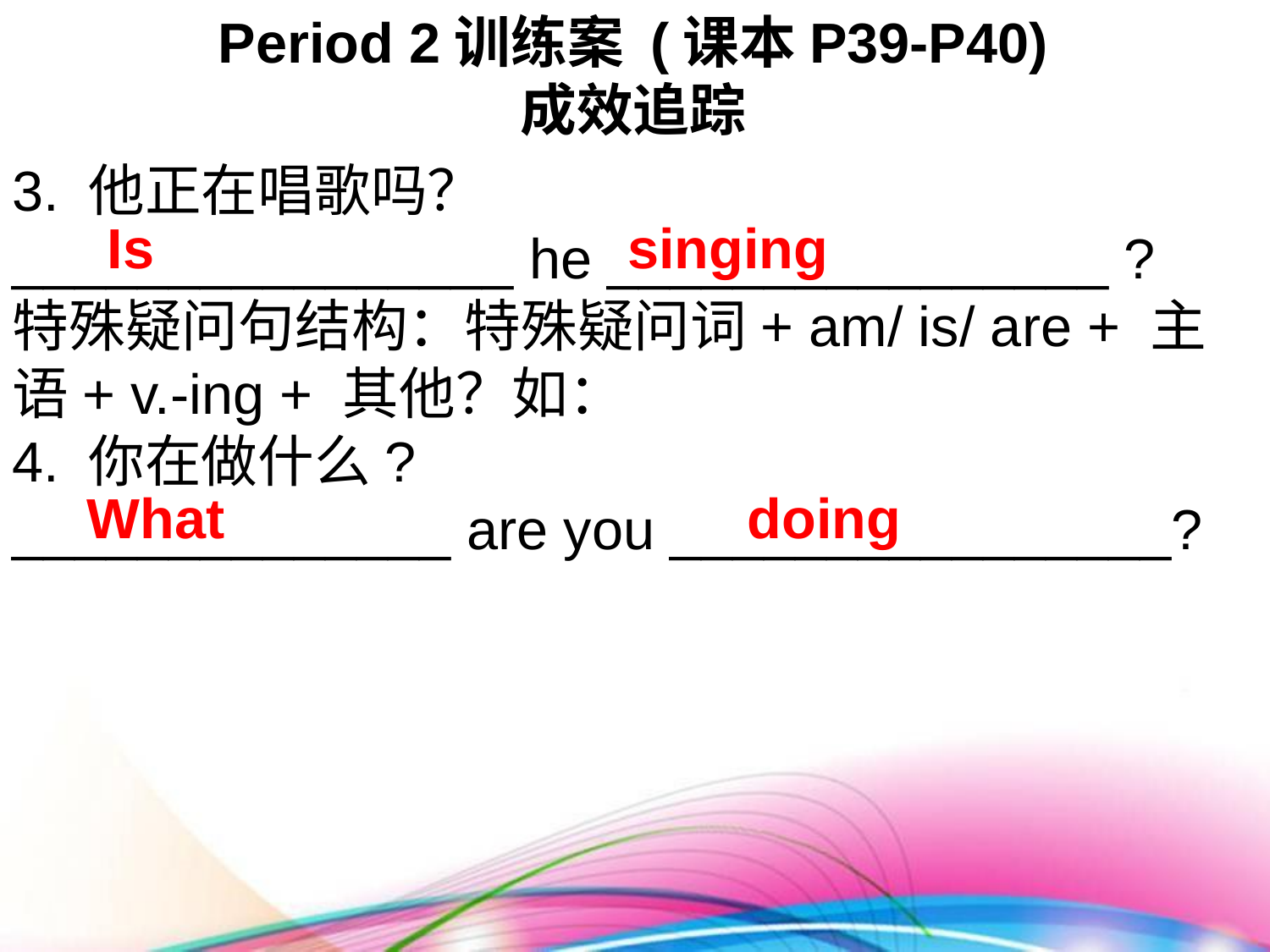

Period 2训练案 (课本P39-P40)
成效追踪
3. 他正在唱歌吗？
________________ he ________________ ?
特殊疑问句结构：特殊疑问词+ am/ is/ are + 主语+ v.-ing + 其他？如：
4. 你在做什么?
______________ are you ________________?
Is
singing
What
doing